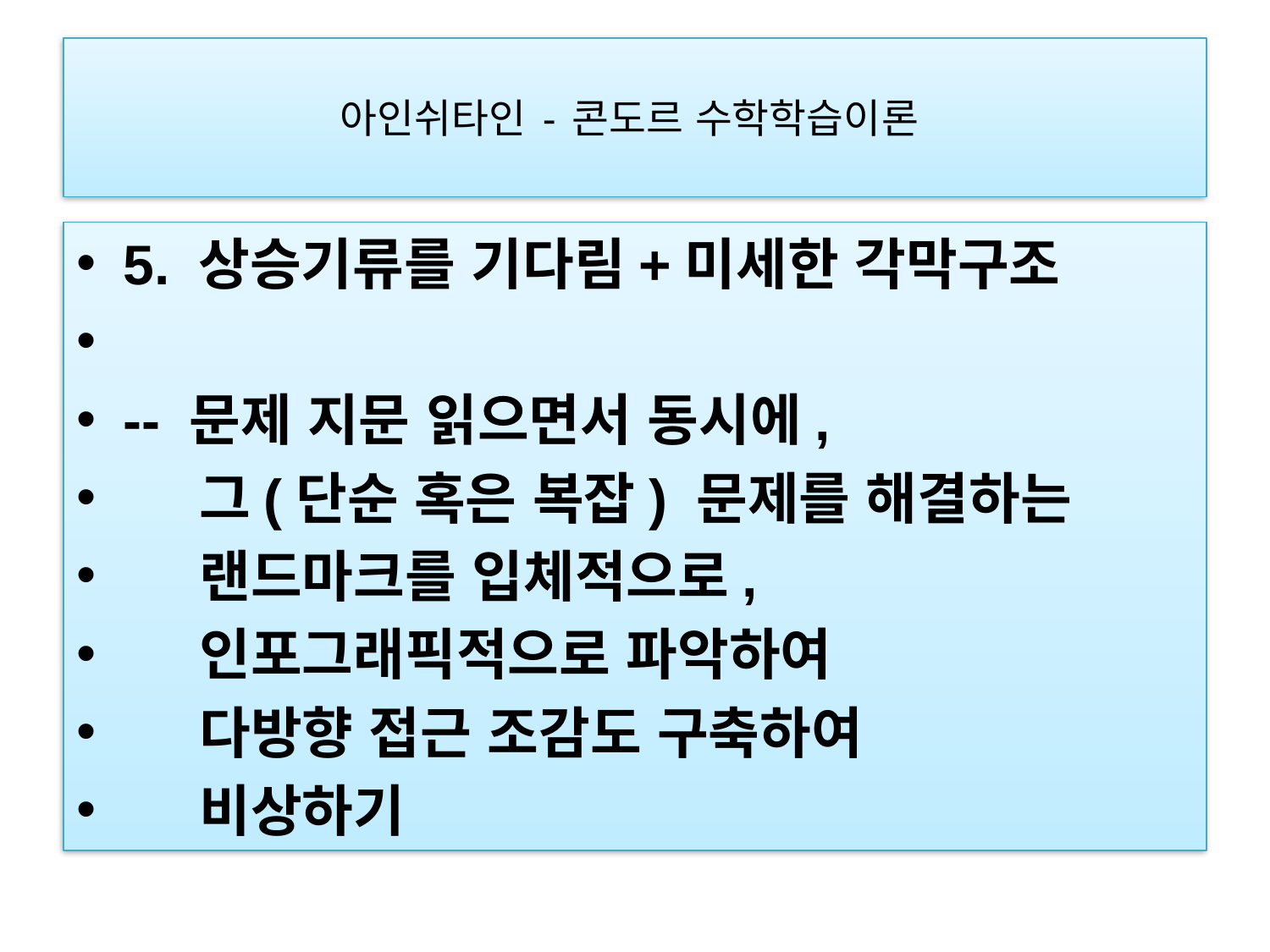

# 아인쉬타인 - 콘도르 수학학습이론
5. 상승기류를 기다림+미세한 각막구조

-- 문제 지문 읽으면서 동시에,
    그(단순 혹은 복잡) 문제를 해결하는
    랜드마크를 입체적으로,
    인포그래픽적으로 파악하여
    다방향 접근 조감도 구축하여
    비상하기